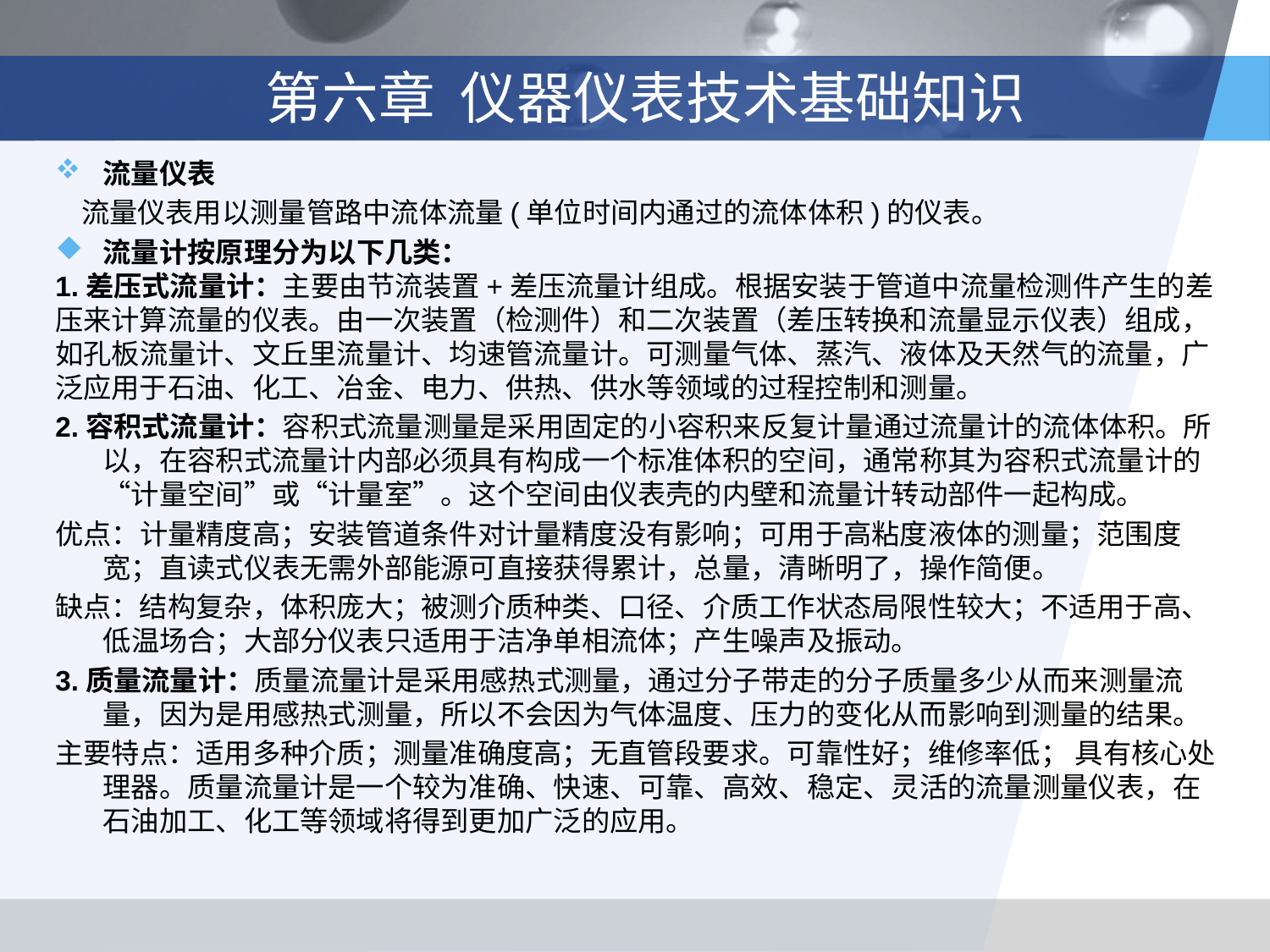

# 第六章  仪器仪表技术基础知识
流量仪表
   流量仪表用以测量管路中流体流量(单位时间内通过的流体体积)的仪表。
流量计按原理分为以下几类：
1.差压式流量计：主要由节流装置+差压流量计组成。根据安装于管道中流量检测件产生的差压来计算流量的仪表。由一次装置（检测件）和二次装置（差压转换和流量显示仪表）组成，如孔板流量计、文丘里流量计、均速管流量计。可测量气体、蒸汽、液体及天然气的流量，广泛应用于石油、化工、冶金、电力、供热、供水等领域的过程控制和测量。
2.容积式流量计：容积式流量测量是采用固定的小容积来反复计量通过流量计的流体体积。所以，在容积式流量计内部必须具有构成一个标准体积的空间，通常称其为容积式流量计的 “计量空间”或“计量室”。这个空间由仪表壳的内壁和流量计转动部件一起构成。
优点：计量精度高；安装管道条件对计量精度没有影响；可用于高粘度液体的测量；范围度宽；直读式仪表无需外部能源可直接获得累计，总量，清晰明了，操作简便。
缺点：结构复杂，体积庞大；被测介质种类、口径、介质工作状态局限性较大；不适用于高、低温场合；大部分仪表只适用于洁净单相流体；产生噪声及振动。
3.质量流量计：质量流量计是采用感热式测量，通过分子带走的分子质量多少从而来测量流量，因为是用感热式测量，所以不会因为气体温度、压力的变化从而影响到测量的结果。
主要特点：适用多种介质；测量准确度高；无直管段要求。可靠性好；维修率低； 具有核心处理器。质量流量计是一个较为准确、快速、可靠、高效、稳定、灵活的流量测量仪表，在石油加工、化工等领域将得到更加广泛的应用。